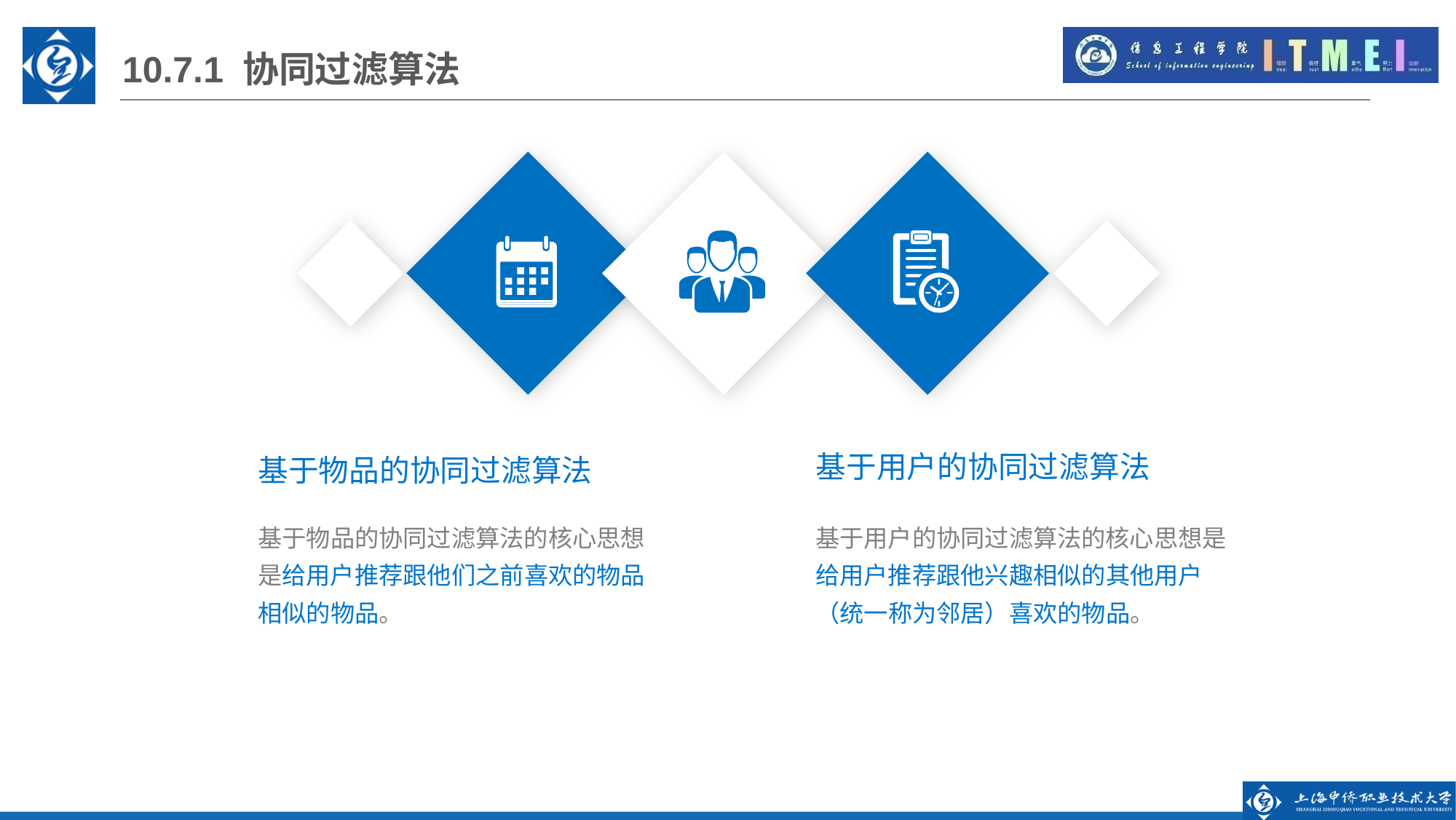

10.7.1 协同过滤算法

基于用户的协同过滤算法
基于用户的协同过滤算法的核心思想是给用户推荐跟他兴趣相似的其他用户（统一称为邻居）喜欢的物品。
基于物品的协同过滤算法
基于物品的协同过滤算法的核心思想是给用户推荐跟他们之前喜欢的物品相似的物品。